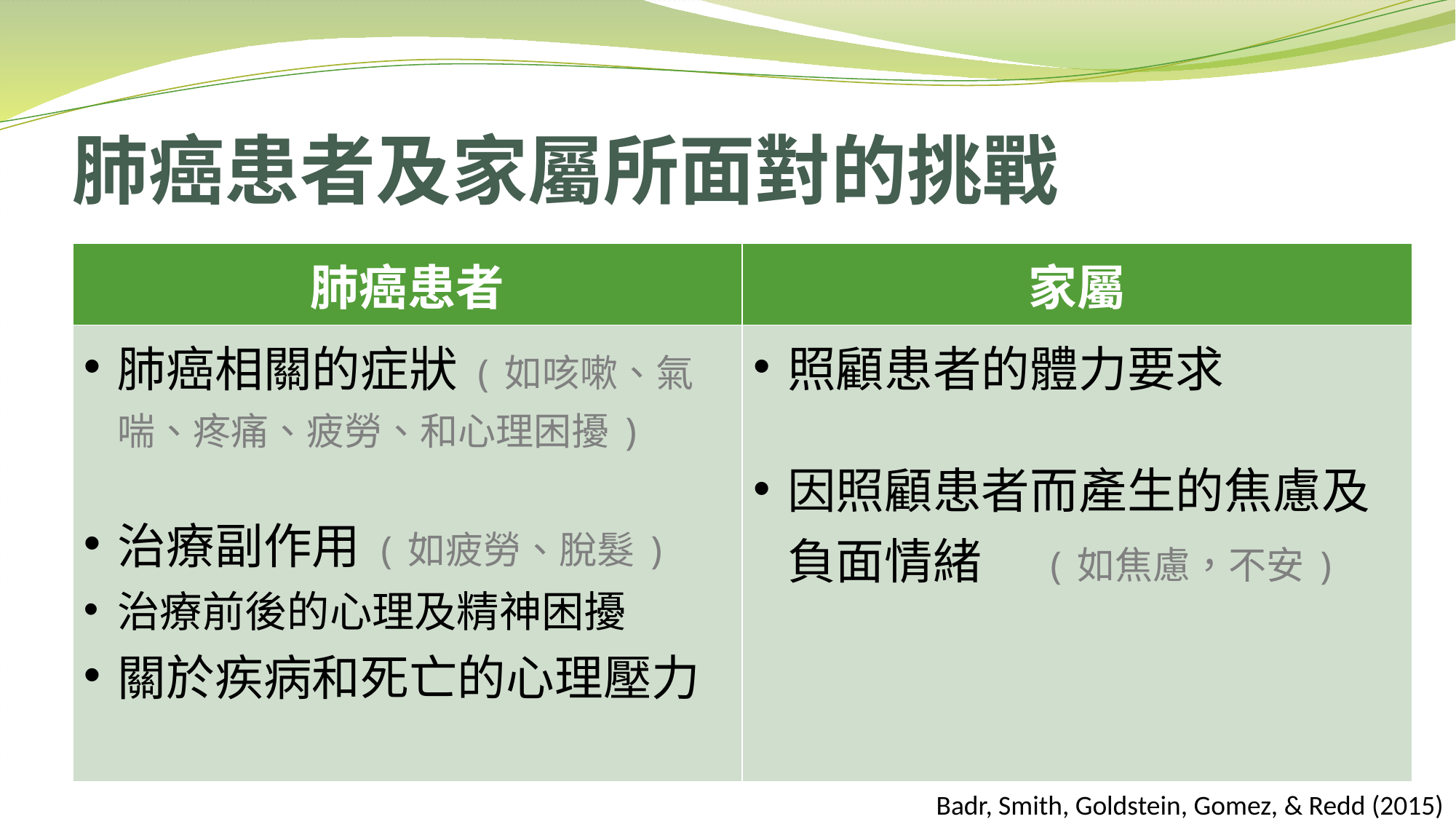

# 肺癌患者及家屬所面對的挑戰
| 肺癌患者 | 家屬 |
| --- | --- |
| 肺癌相關的症狀(如咳嗽、氣喘、疼痛、疲勞、和心理困擾) 治療副作用(如疲勞、脫髮) 治療前後的心理及精神困擾 關於疾病和死亡的心理壓力 | 照顧患者的體力要求 因照顧患者而產生的焦慮及負面情緒　(如焦慮，不安) |
Badr, Smith, Goldstein, Gomez, & Redd (2015)